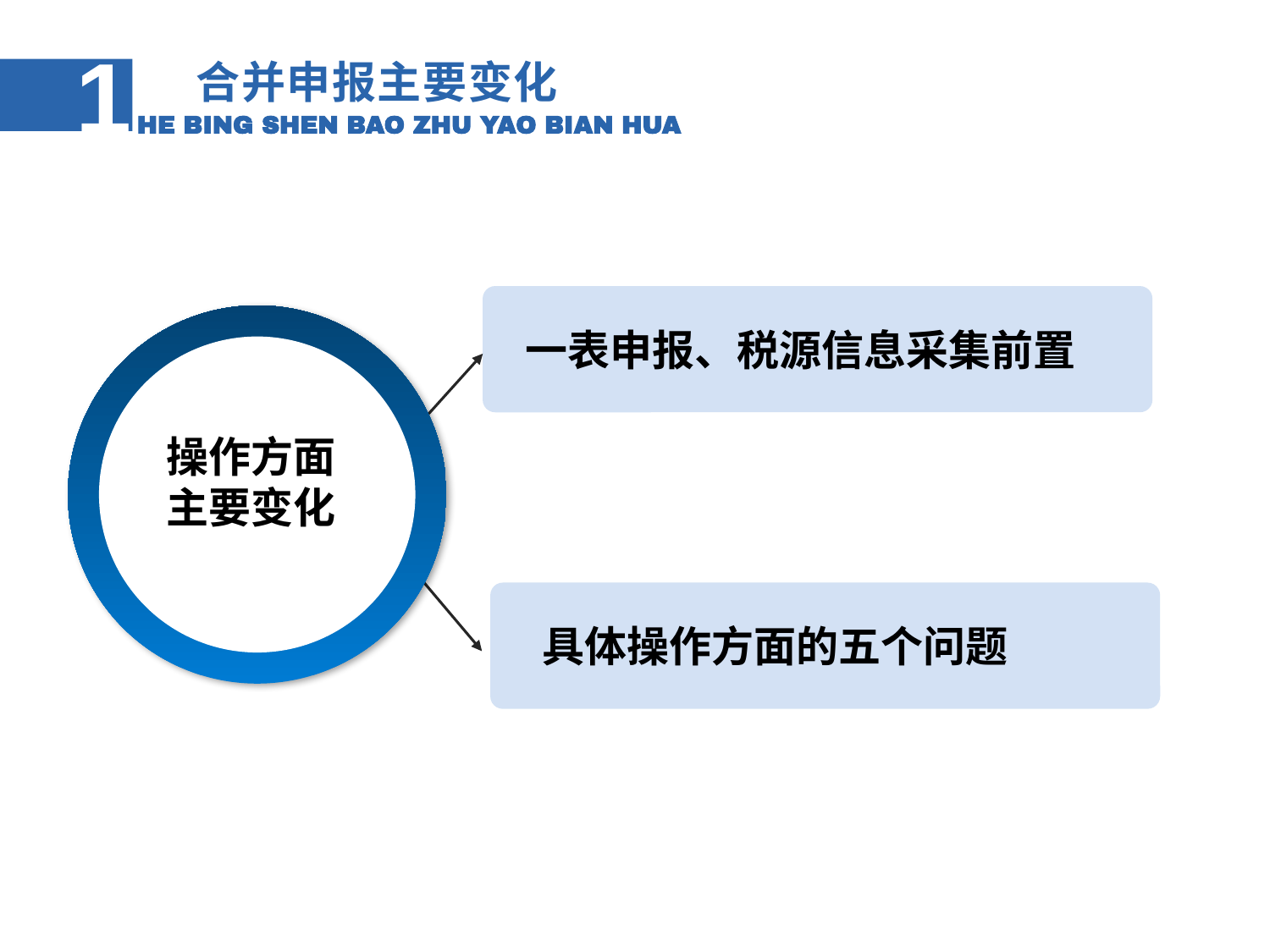

1
合并申报主要变化

HE BING SHEN BAO ZHU YAO BIAN HUA
1

一表申报、税源信息采集前置

操作方面
主要变化

具体操作方面的五个问题